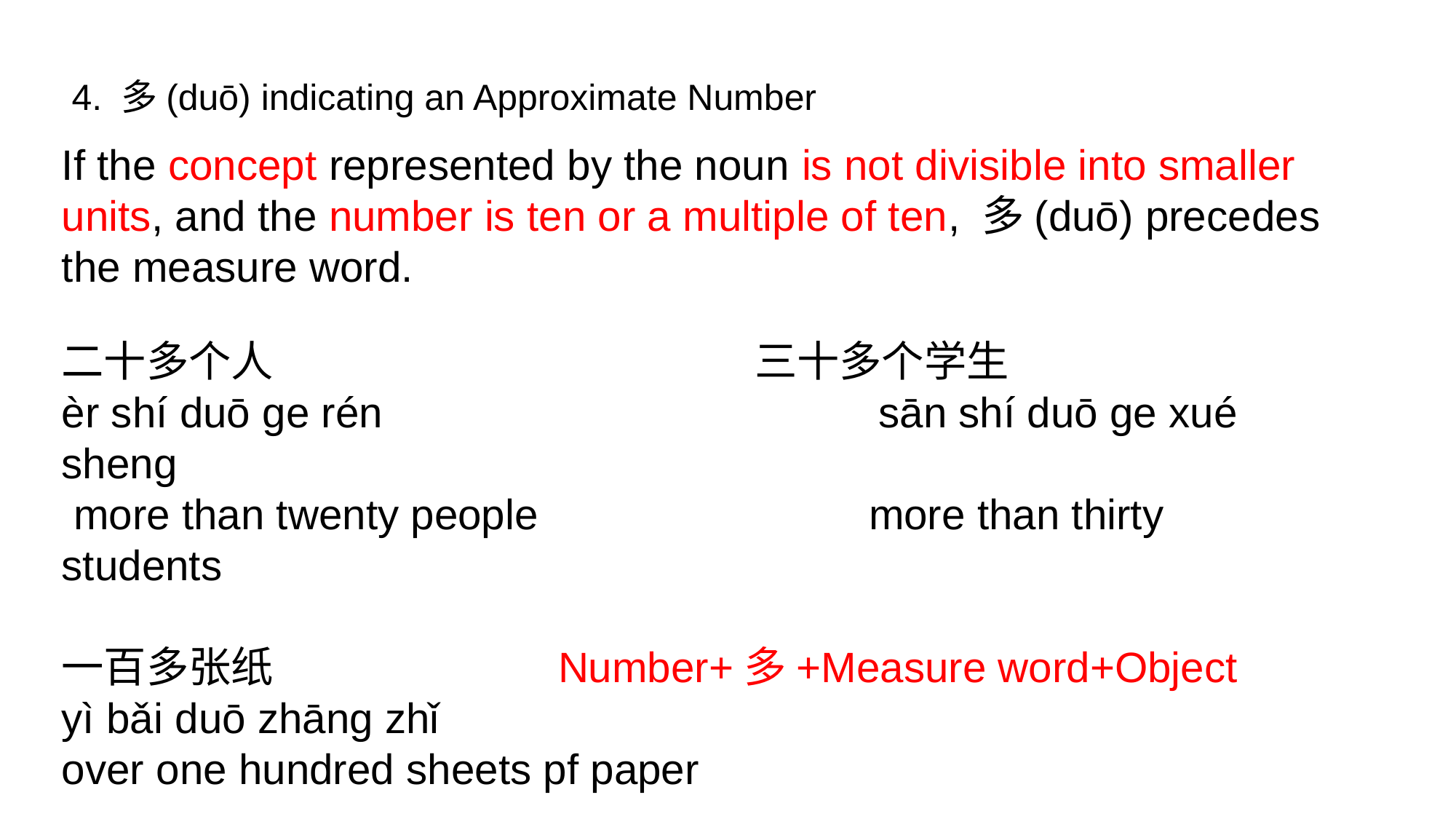

4. 多(duō) indicating an Approximate Number
If the concept represented by the noun is not divisible into smaller units, and the number is ten or a multiple of ten, 多(duō) precedes the measure word.

二十多个人                                                   三十多个学生
èr shí duō ge rén                                          sān shí duō ge xué sheng
 more than twenty people                            more than thirty students

一百多张纸                             Number+多+Measure word+Object
yì bǎi duō zhāng zhǐ
over one hundred sheets pf paper